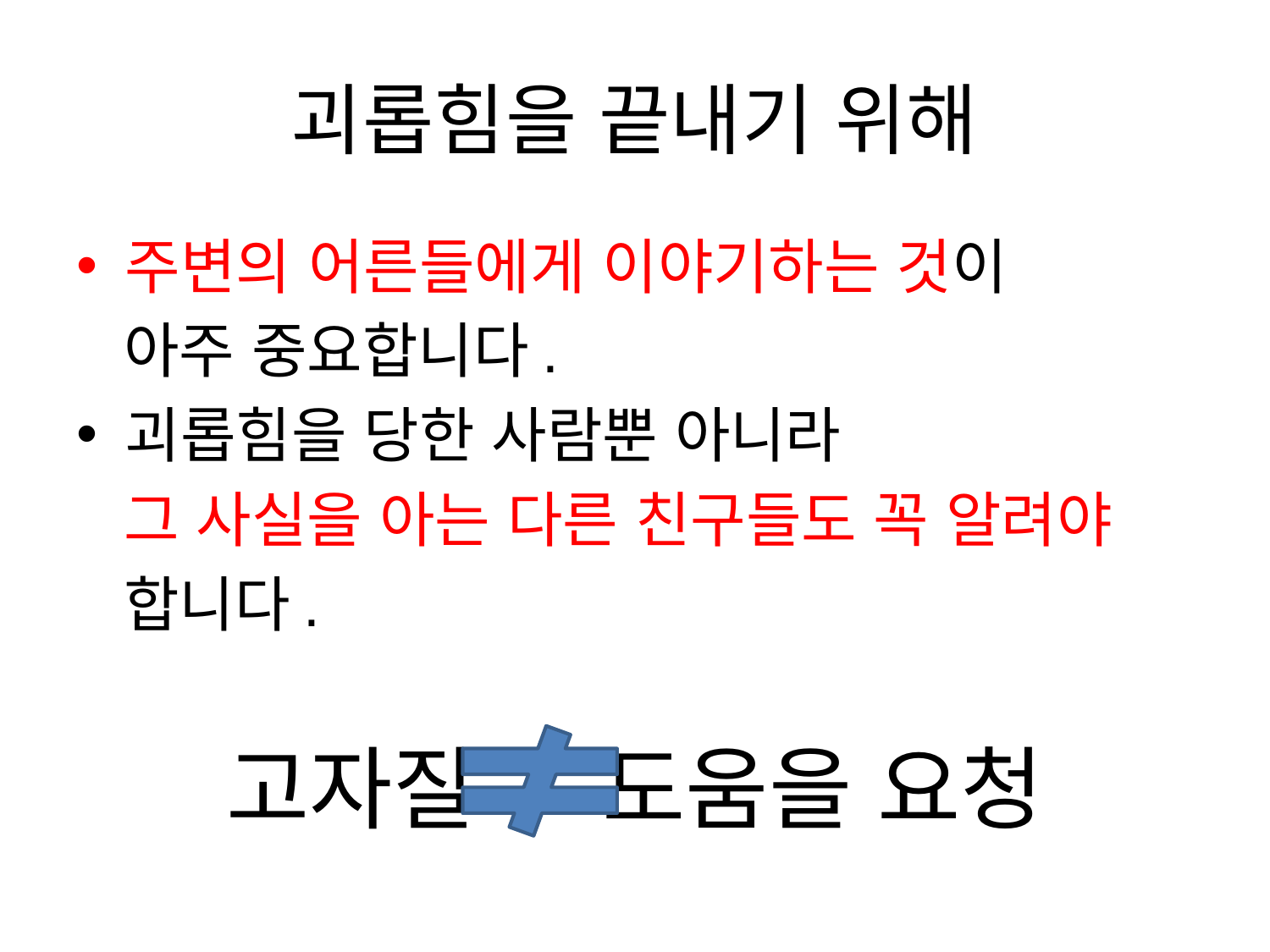

# 괴롭힘을 끝내기 위해
주변의 어른들에게 이야기하는 것이
  아주 중요합니다.
괴롭힘을 당한 사람뿐 아니라
  그 사실을 아는 다른 친구들도 꼭 알려야
  합니다.

고자질     도움을 요청